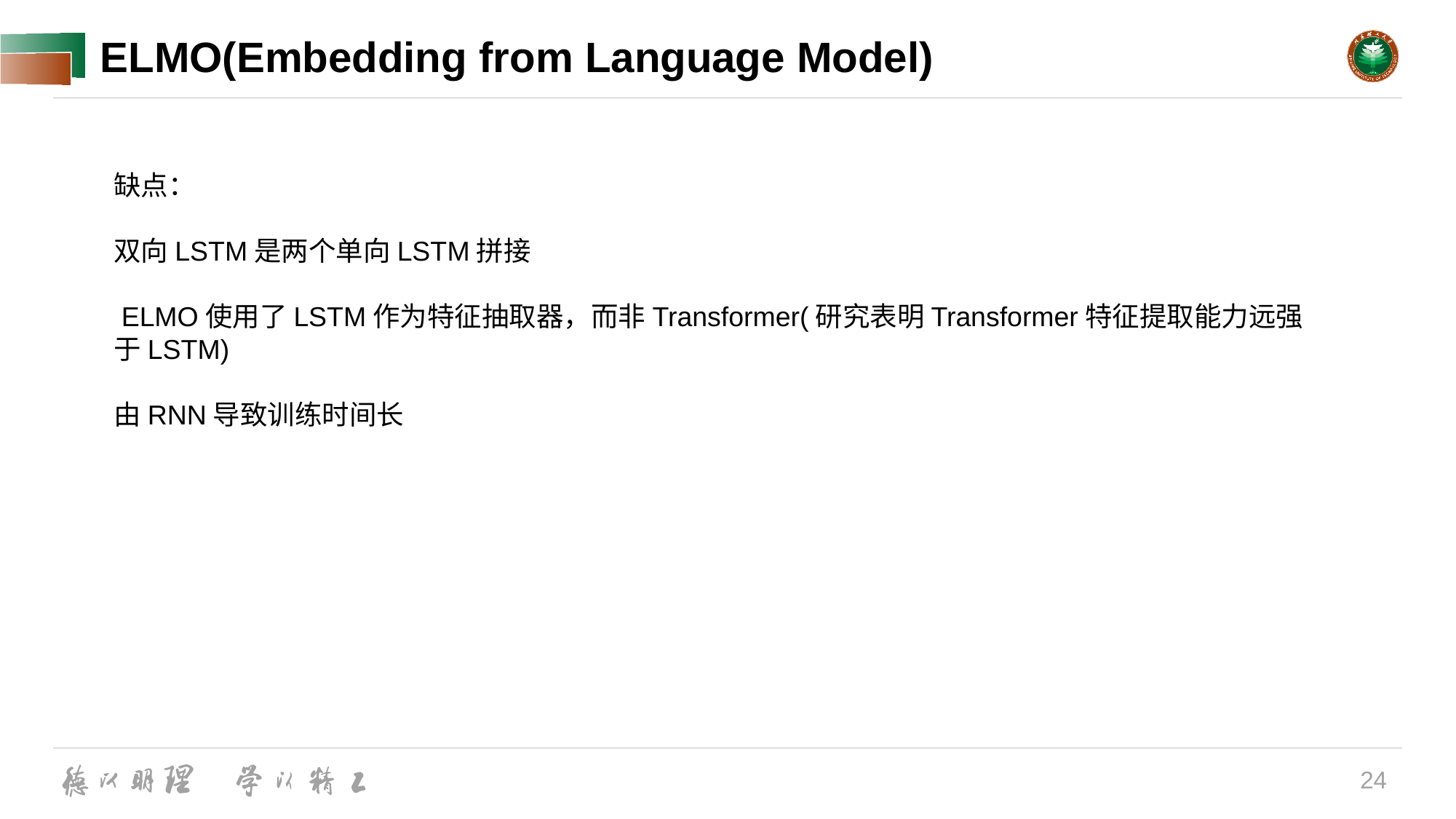

# ELMO(Embedding from Language Model)
缺点：

双向LSTM是两个单向LSTM拼接

 ELMO使用了LSTM作为特征抽取器，而非Transformer(研究表明Transformer特征提取能力远强于LSTM)

由RNN导致训练时间长